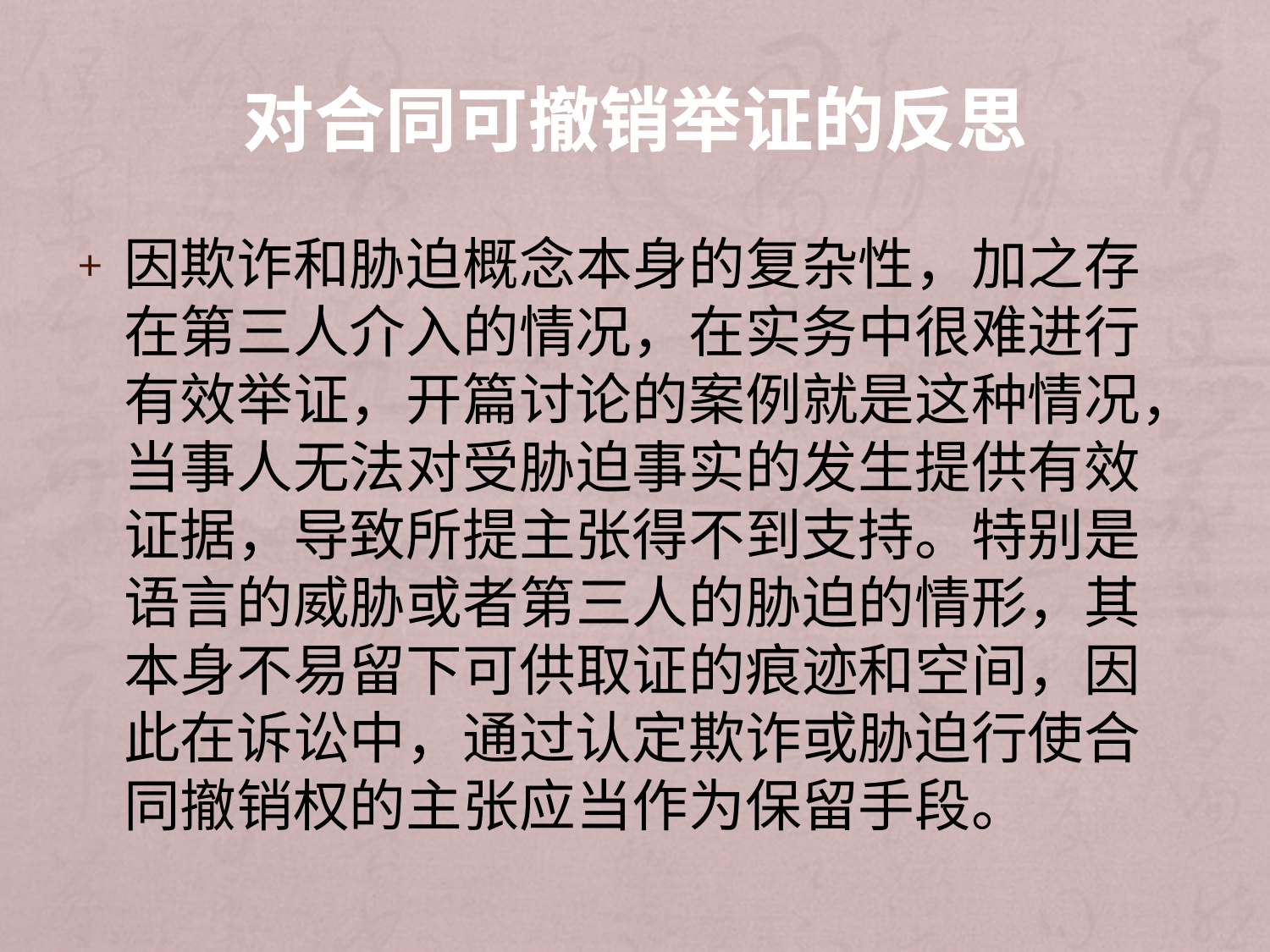

# 对合同可撤销举证的反思
因欺诈和胁迫概念本身的复杂性，加之存在第三人介入的情况，在实务中很难进行有效举证，开篇讨论的案例就是这种情况，当事人无法对受胁迫事实的发生提供有效证据，导致所提主张得不到支持。特别是语言的威胁或者第三人的胁迫的情形，其本身不易留下可供取证的痕迹和空间，因此在诉讼中，通过认定欺诈或胁迫行使合同撤销权的主张应当作为保留手段。